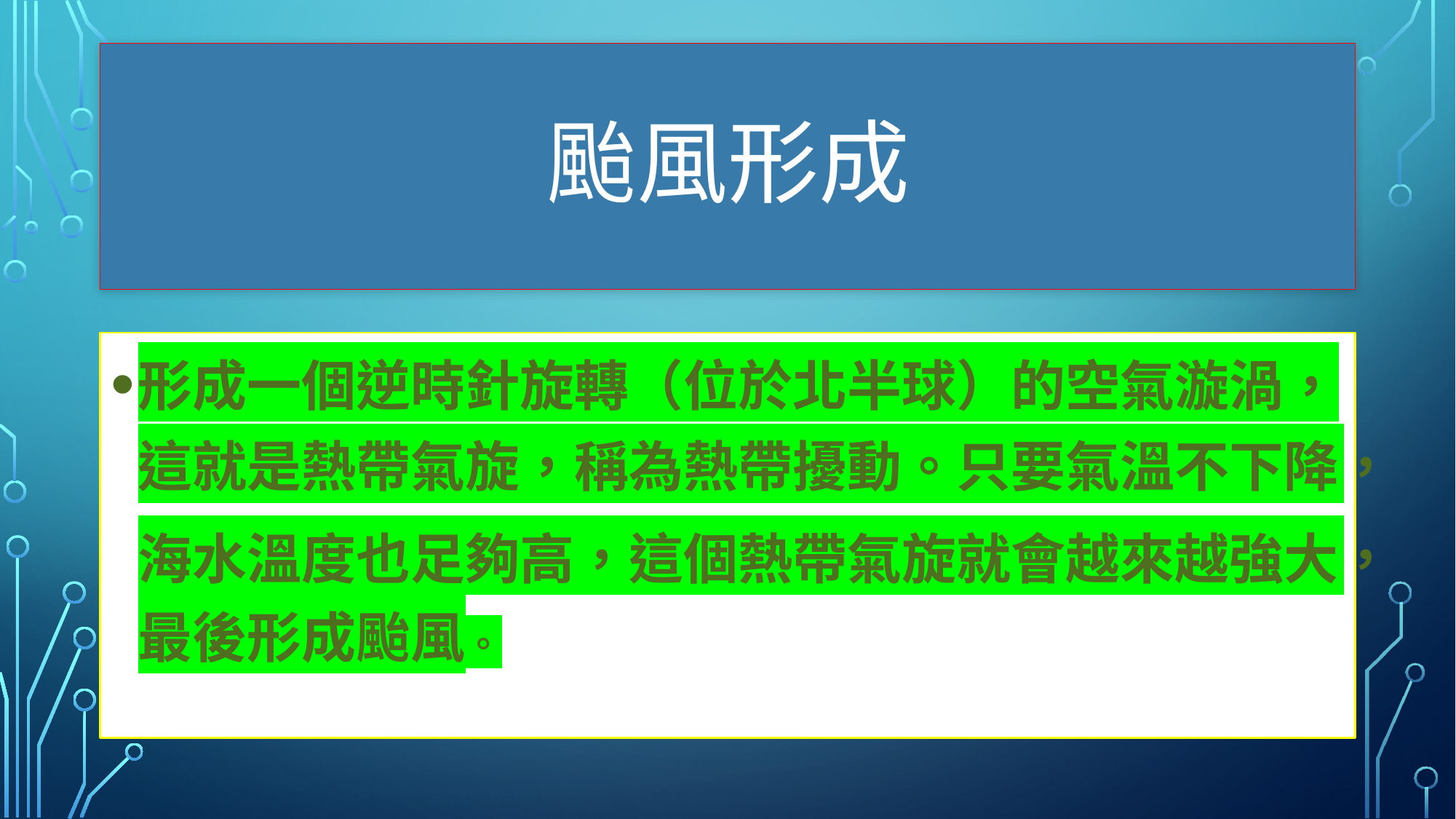

# 颱風形成
形成一個逆時針旋轉（位於北半球）的空氣漩渦，這就是熱帶氣旋，稱為熱帶擾動。只要氣溫不下降，海水溫度也足夠高，這個熱帶氣旋就會越來越強大，最後形成颱風。